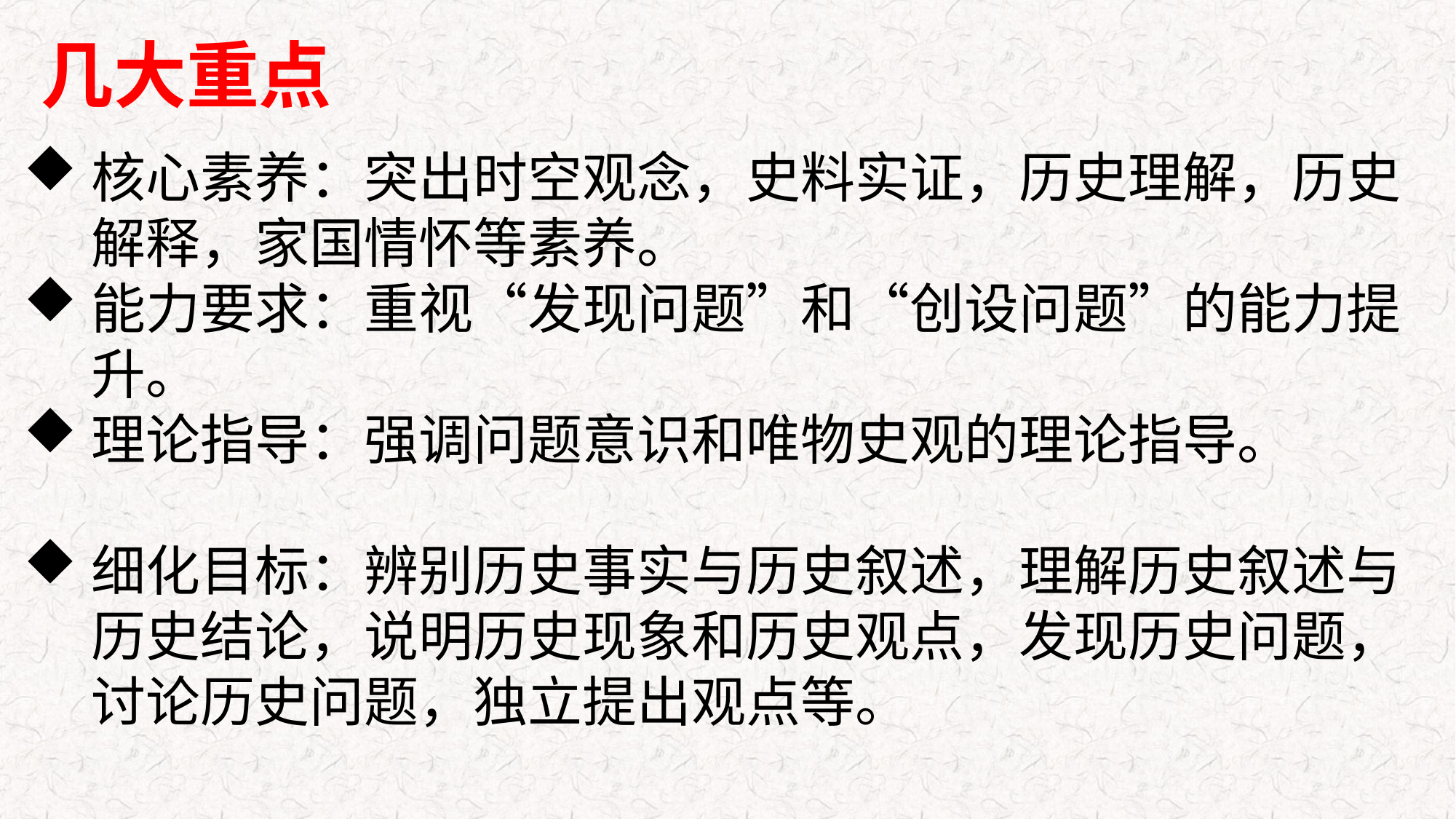

几大重点
核心素养：突出时空观念，史料实证，历史理解，历史解释，家国情怀等素养。
能力要求：重视“发现问题”和“创设问题”的能力提升。
理论指导：强调问题意识和唯物史观的理论指导。

细化目标：辨别历史事实与历史叙述，理解历史叙述与历史结论，说明历史现象和历史观点，发现历史问题，讨论历史问题，独立提出观点等。